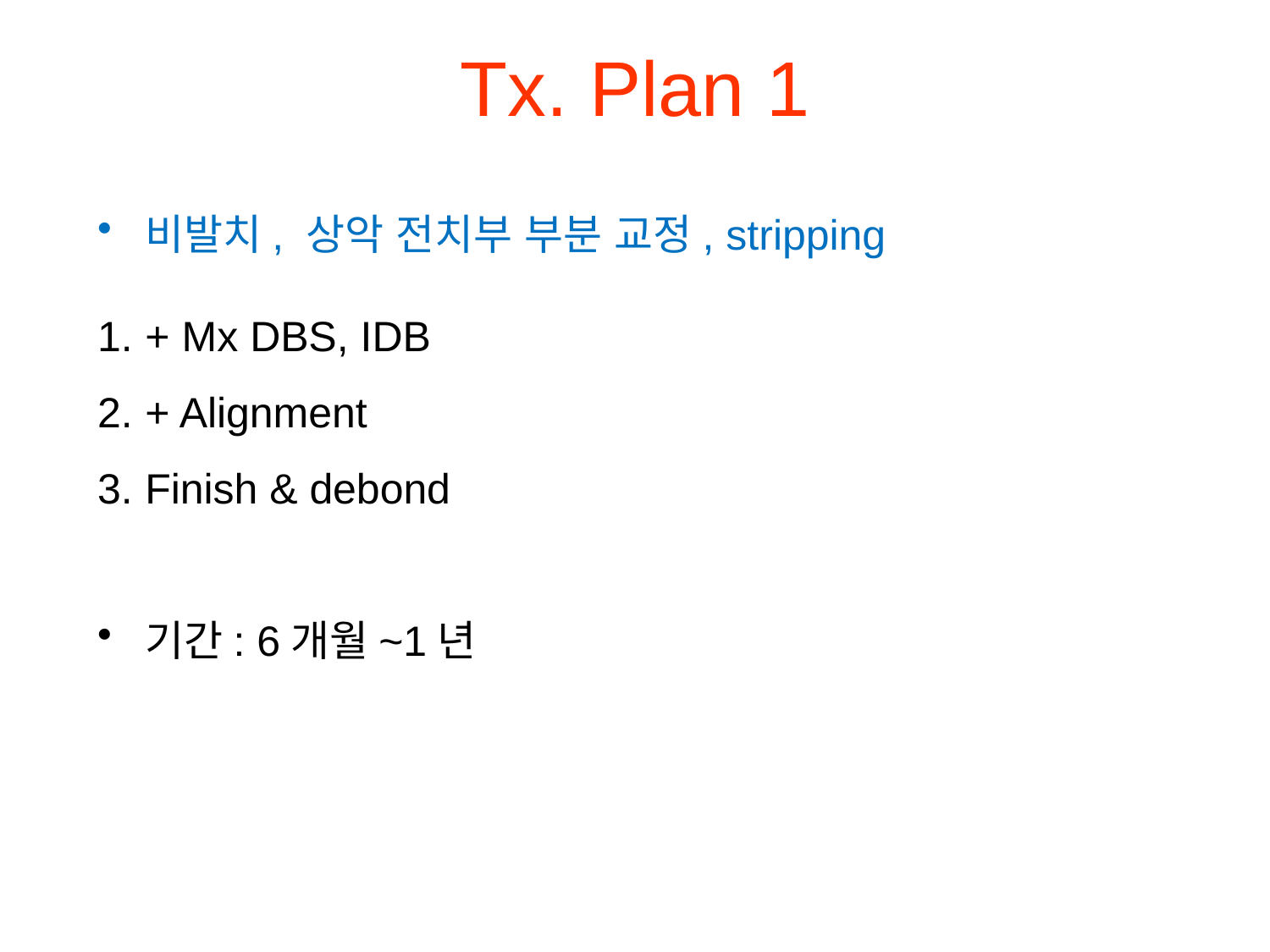

# Tx. Plan 1
비발치, 상악 전치부 부분 교정, stripping

+ Mx DBS, IDB
+ Alignment
Finish & debond

기간: 6개월~1년